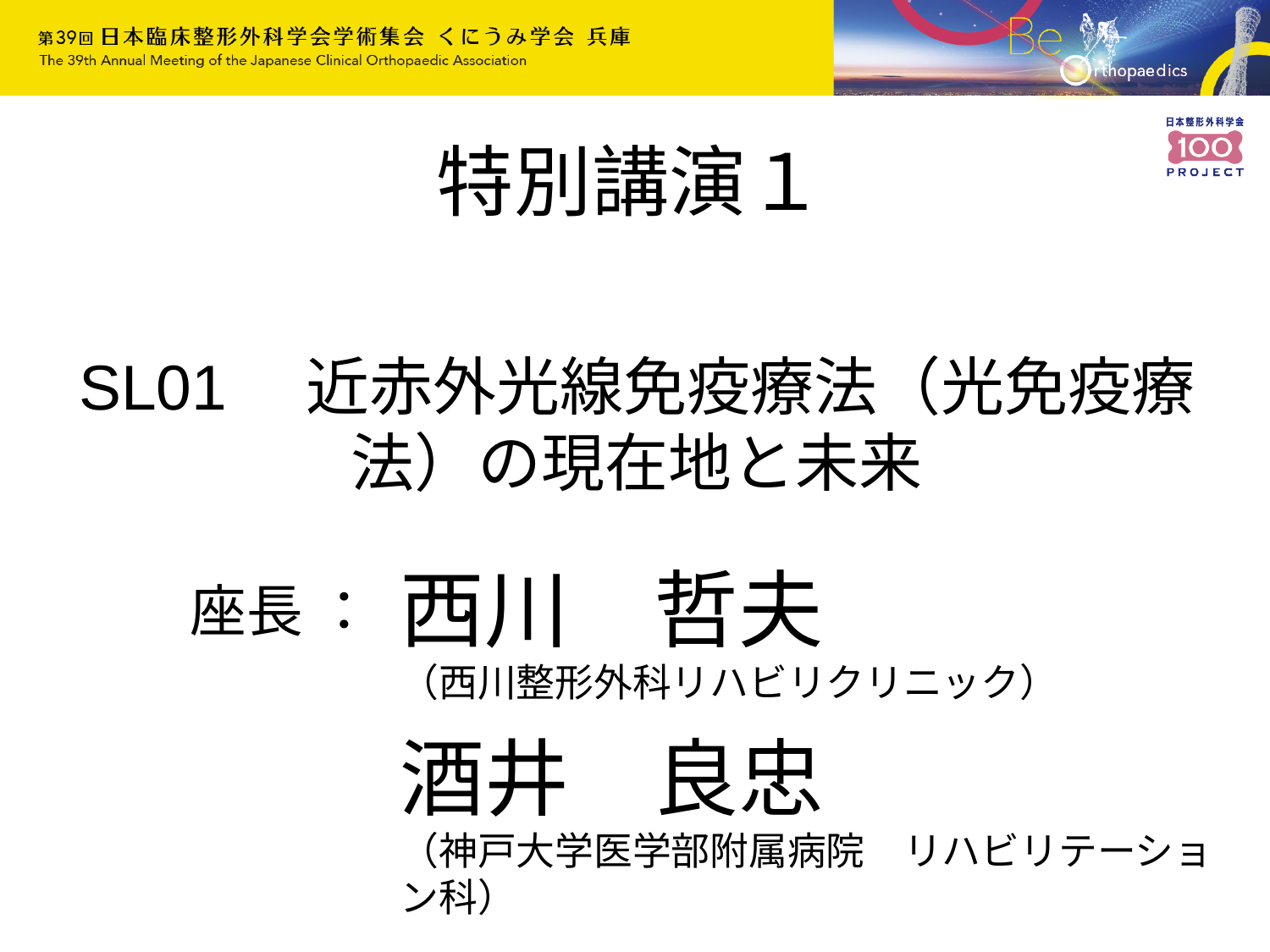

特別講演１
SL01　近赤外光線免疫療法（光免疫療法）の現在地と未来
西川　哲夫
（西川整形外科リハビリクリニック）
座長 ：
酒井　良忠
（神戸大学医学部附属病院　リハビリテーション科）